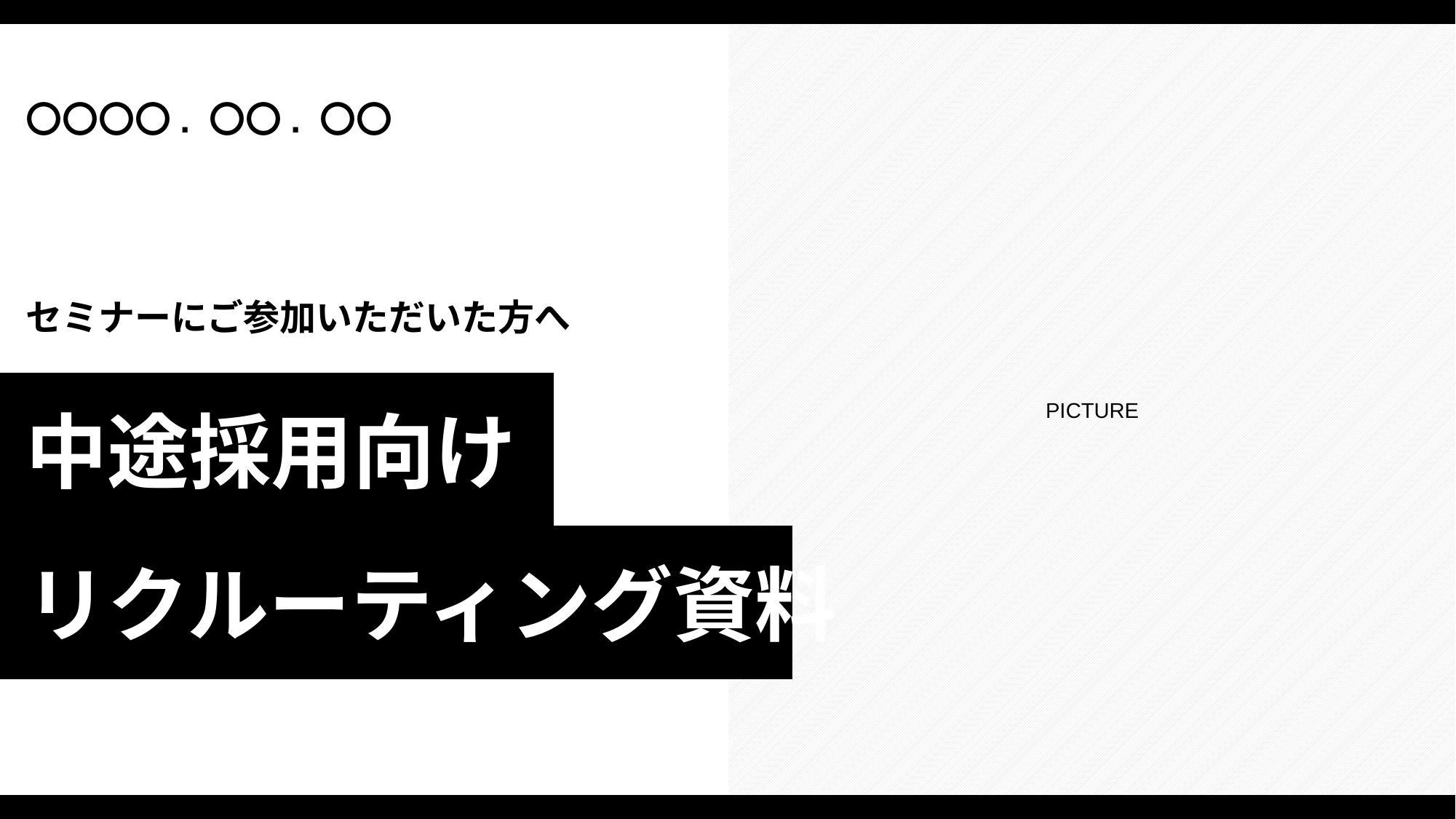

PICTURE
〇〇〇〇. 〇〇. 〇〇
セミナーにご参加いただいた方へ
中途採用向け
リクルーティング資料